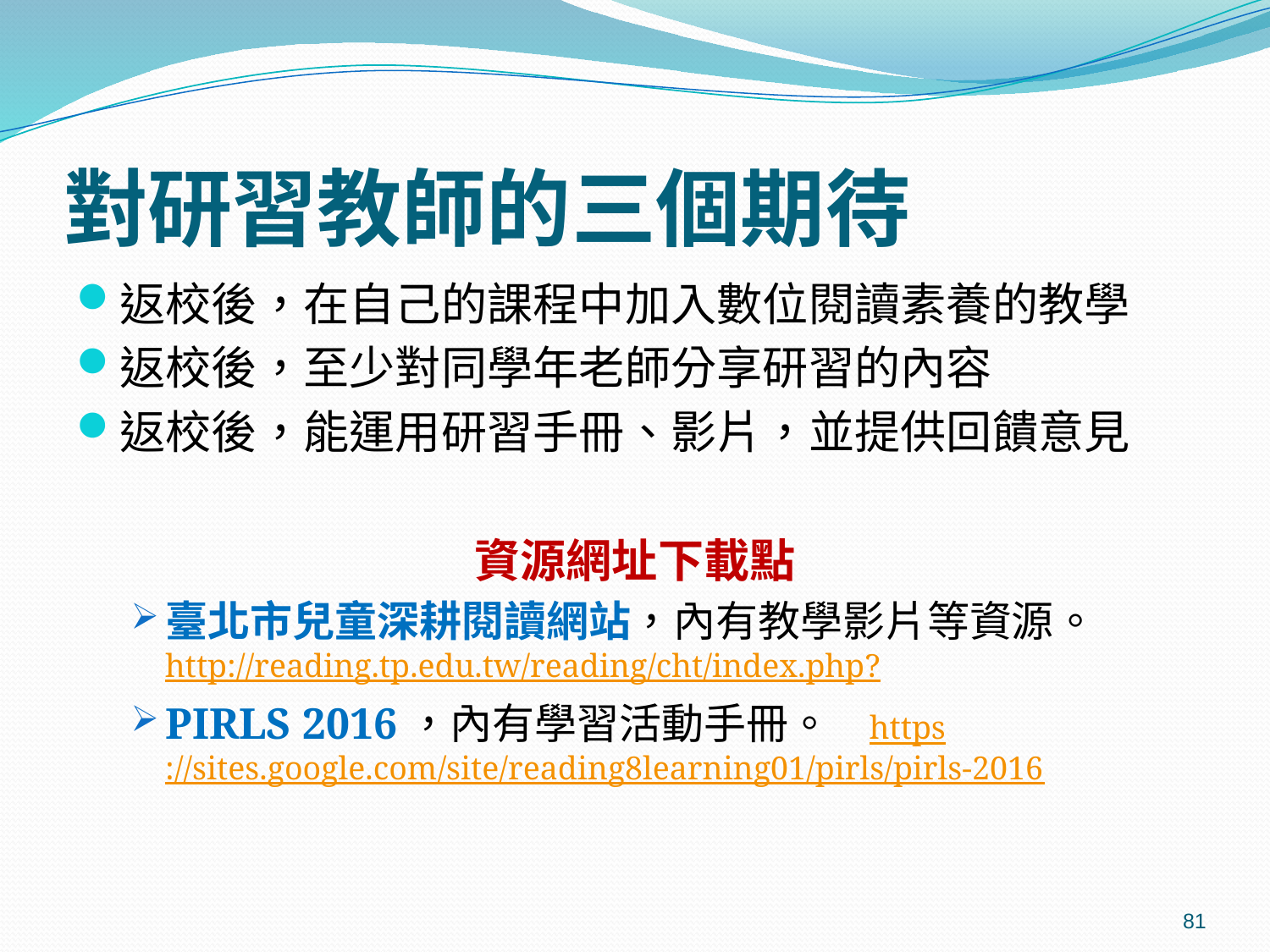

# 對研習教師的三個期待
返校後，在自己的課程中加入數位閱讀素養的教學
返校後，至少對同學年老師分享研習的內容
返校後，能運用研習手冊、影片，並提供回饋意見

資源網址下載點
臺北市兒童深耕閱讀網站，內有教學影片等資源。http://reading.tp.edu.tw/reading/cht/index.php?
PIRLS 2016，內有學習活動手冊。   https://sites.google.com/site/reading8learning01/pirls/pirls-2016
81